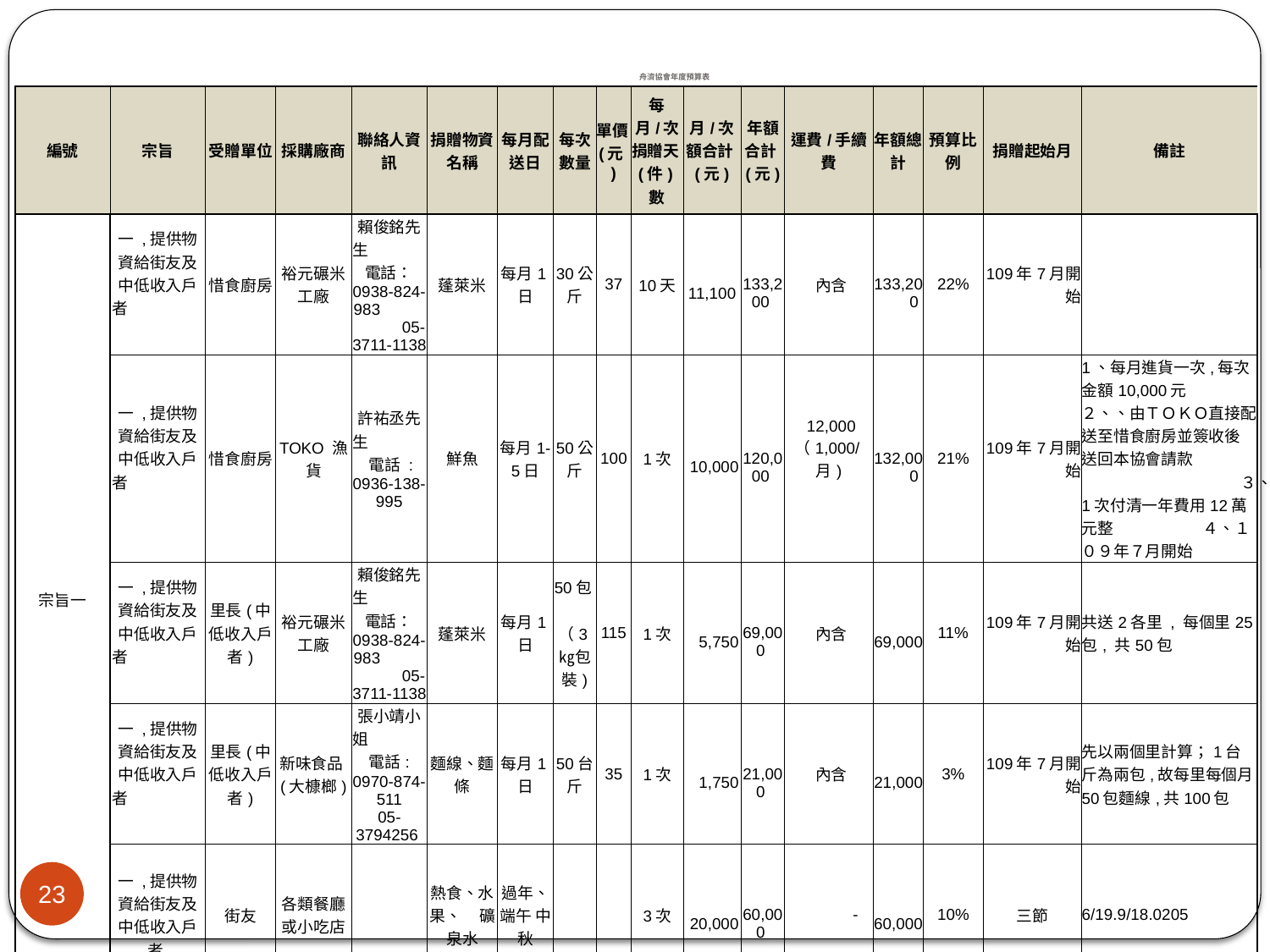

# 舟濟協會年度預算表
| 編號 | 宗旨 | 受贈單位 | 採購廠商 | 聯絡人資訊 | 捐贈物資名稱 | 每月配送日 | 每次數量 | 單價(元) | 每月/次捐贈天(件)數 | 月/次額合計(元) | 年額合計(元) | 運費/手續費 | 年額總計 | 預算比例 | 捐贈起始月 | 備註 |
| --- | --- | --- | --- | --- | --- | --- | --- | --- | --- | --- | --- | --- | --- | --- | --- | --- |
| 宗旨一 | 一 ,提供物資給街友及中低收入戶者 | 惜食廚房 | 裕元碾米工廠 | 賴俊銘先生　　 電話：0938-824-983 05-3711-1138 | 蓬萊米 | 每月1日 | 30公斤 | 37 | 10天 | 11,100 | 133,200 | 內含 | 133,200 | 22% | 109年7月開始 |  |
|  | 一 ,提供物資給街友及中低收入戶者 | 惜食廚房 | TOKO 漁貨 | 許祐丞先生 電話 : 0936-138-995 | 鮮魚 | 每月1-5日 | 50公斤 | 100 | 1次 | 10,000 | 120,000 | 12,000 （1,000/月) | 132,000 | 21% | 109年7月開始 | 1、每月進貨一次,每次金額10,000元 ２、、由ＴＯＫＯ直接配送至惜食廚房並簽收後 送回本協會請款　　　　　　　　　　　　　　３、1次付清一年費用12萬元整　 　４、１０９年７月開始 |
|  | 一 ,提供物資給街友及中低收入戶者 | 里長(中低收入戶者) | 裕元碾米工廠 | 賴俊銘先生　　 電話：0938-824-983 05-3711-1138 | 蓬萊米 | 每月1日 | 50包 （3㎏包裝) | 115 | 1次 | 5,750 | 69,000 | 內含 | 69,000 | 11% | 109年7月開始 | 共送2各里 , 每個里25包, 共50包 |
|  | 一 ,提供物資給街友及中低收入戶者 | 里長(中低收入戶者) | 新味食品(大槺榔) | 張小靖小姐 電話: 0970-874-511 05-3794256 | 麵線、麵條 | 每月1日 | 50台斤 | 35 | 1次 | 1,750 | 21,000 | 內含 | 21,000 | 3% | 109年7月開始 | 先以兩個里計算；1台斤為兩包,故每里每個月50包麵線,共100包 |
|  | 一 ,提供物資給街友及中低收入戶者 | 街友 | 各類餐廳或小吃店 |  | 熱食、水果、 礦泉水 | 過年、 端午 中秋 |  |  | 3次 | 20,000 | 60,000 | - | 60,000 | 10% | 三節 | 6/19.9/18.0205 |
23